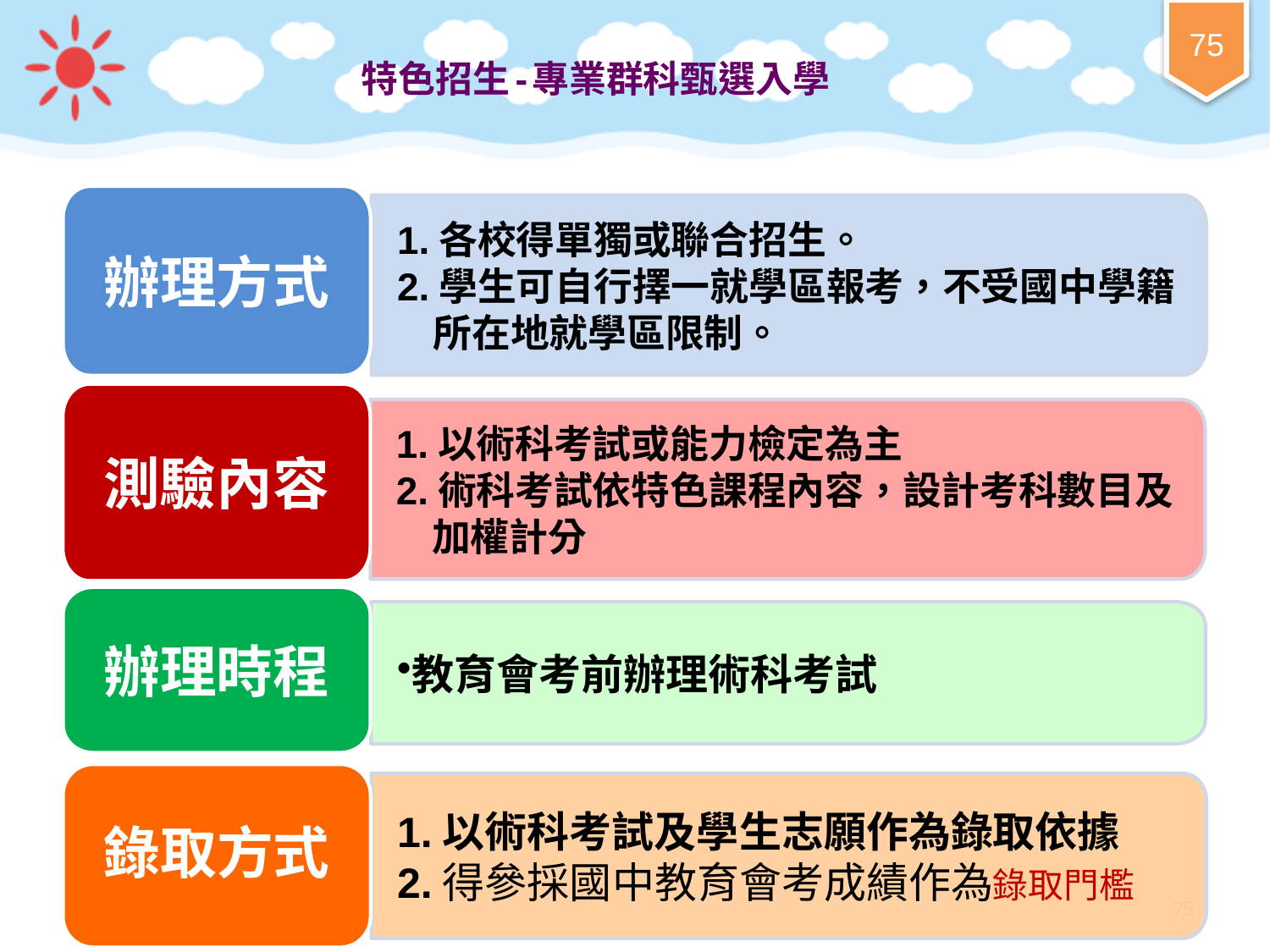

2021/2/9
# 特色招生-專業群科甄選入學
辦理方式
1.各校得單獨或聯合招生。
2.學生可自行擇一就學區報考，不受國中學籍
   所在地就學區限制。
測驗內容
1.以術科考試或能力檢定為主
2.術科考試依特色課程內容，設計考科數目及
   加權計分
辦理時程
教育會考前辦理術科考試
錄取方式
1.以術科考試及學生志願作為錄取依據
2.得參採國中教育會考成績作為錄取門檻
|  |
| --- |
75